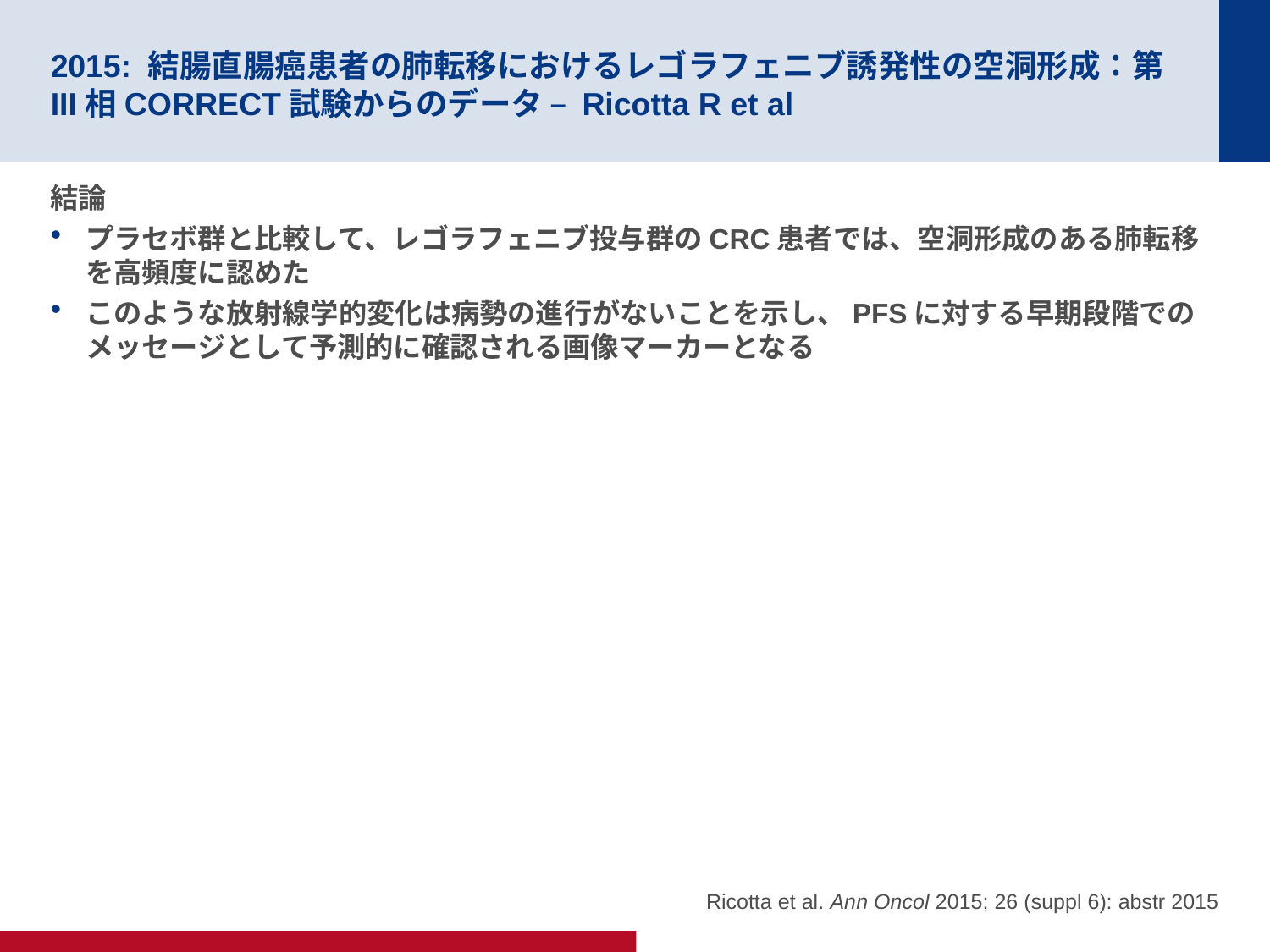

# 2015: 結腸直腸癌患者の肺転移におけるレゴラフェニブ誘発性の空洞形成：第III相CORRECT試験からのデータ – Ricotta R et al
結論
プラセボ群と比較して、レゴラフェニブ投与群のCRC患者では、空洞形成のある肺転移を高頻度に認めた
このような放射線学的変化は病勢の進行がないことを示し、PFSに対する早期段階でのメッセージとして予測的に確認される画像マーカーとなる

Ricotta et al. Ann Oncol 2015; 26 (suppl 6): abstr 2015